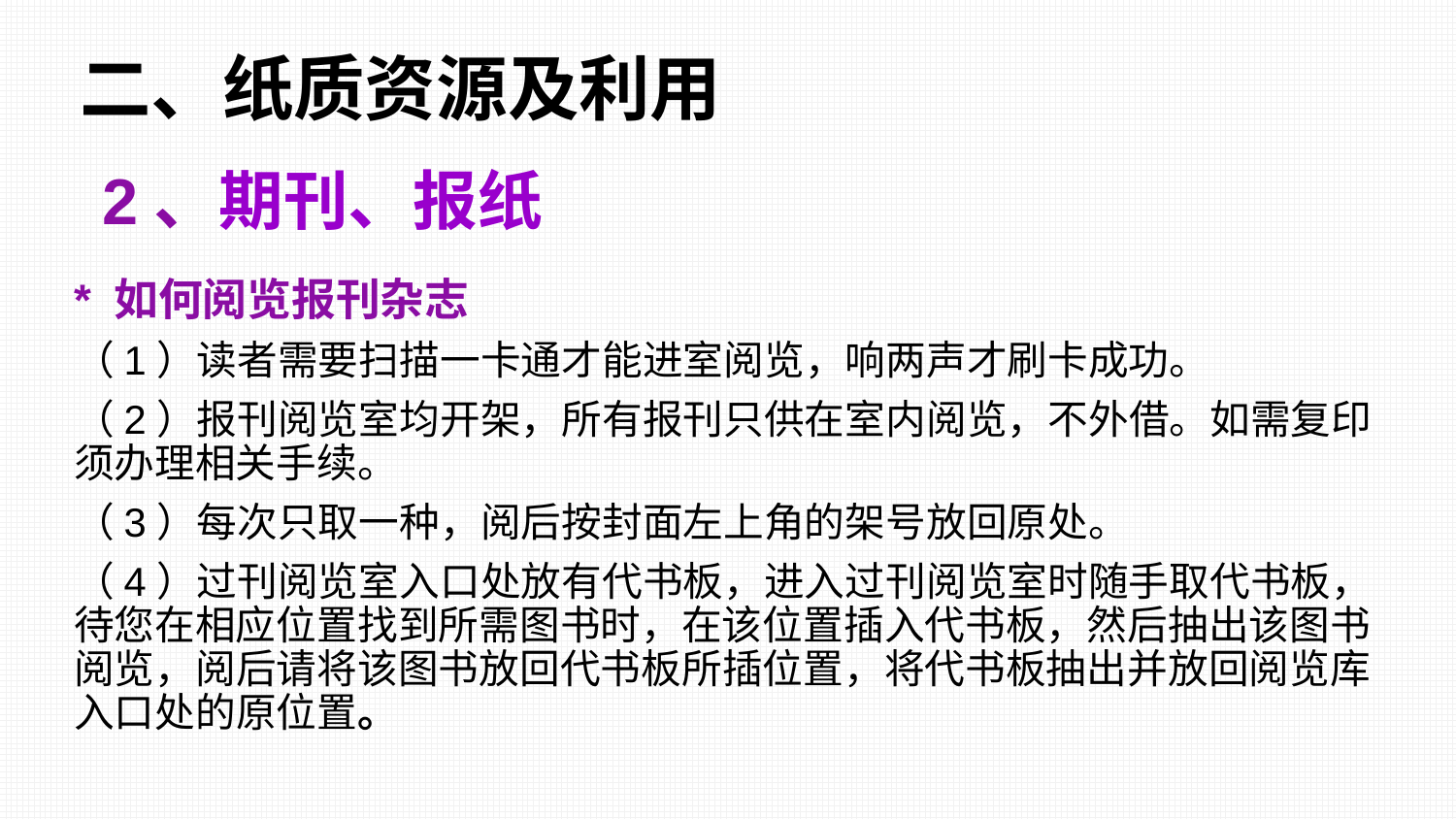

# 二、纸质资源及利用
2、期刊、报纸
* 如何阅览报刊杂志
（1）读者需要扫描一卡通才能进室阅览，响两声才刷卡成功。
（2）报刊阅览室均开架，所有报刊只供在室内阅览，不外借。如需复印须办理相关手续。
（3）每次只取一种，阅后按封面左上角的架号放回原处。
（4）过刊阅览室入口处放有代书板，进入过刊阅览室时随手取代书板，待您在相应位置找到所需图书时，在该位置插入代书板，然后抽出该图书阅览，阅后请将该图书放回代书板所插位置，将代书板抽出并放回阅览库入口处的原位置。
38